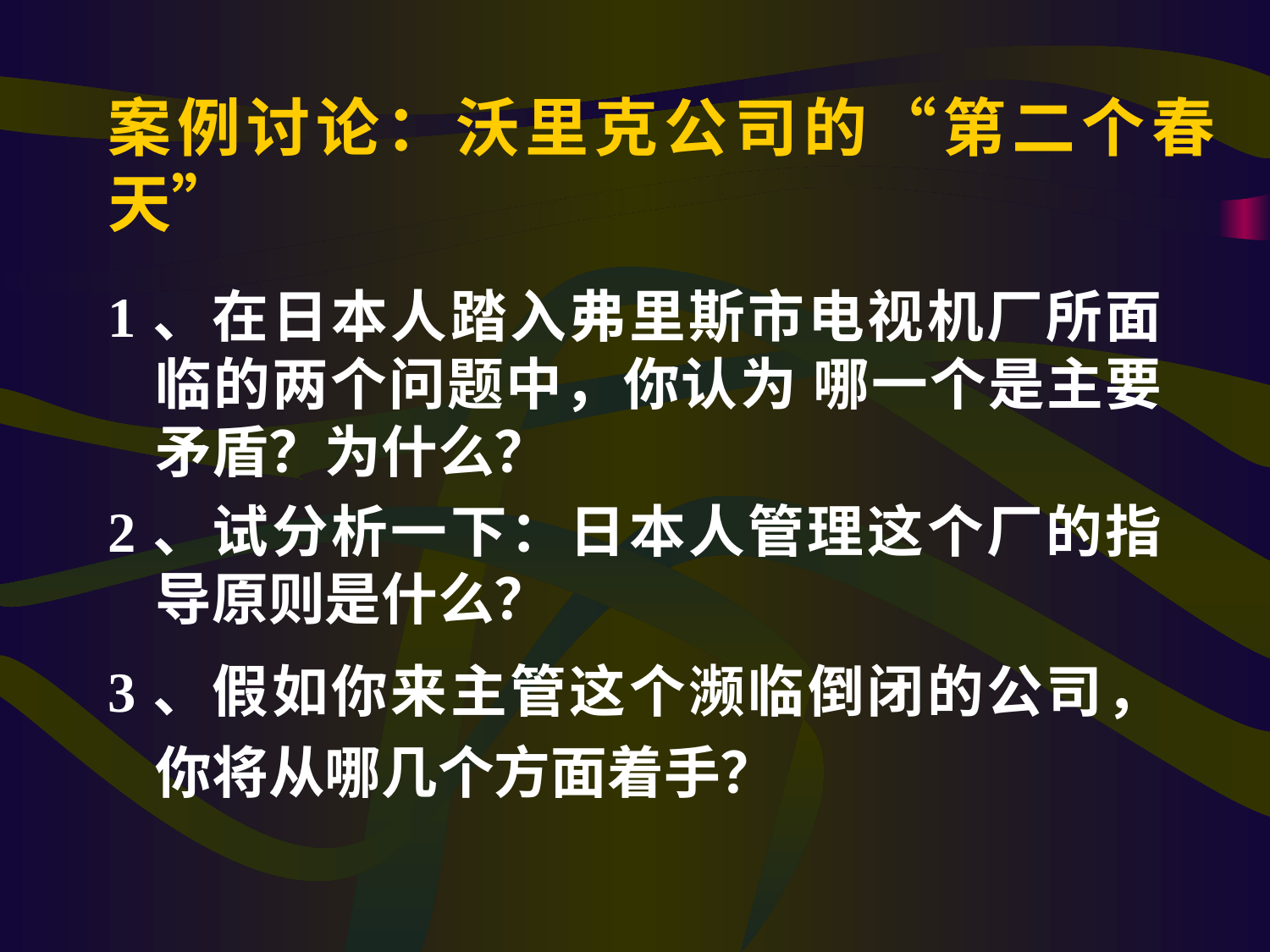

案例讨论：沃里克公司的“第二个春天”
1、在日本人踏入弗里斯市电视机厂所面临的两个问题中，你认为 哪一个是主要矛盾？为什么？
2、试分析一下：日本人管理这个厂的指导原则是什么？
3、假如你来主管这个濒临倒闭的公司，你将从哪几个方面着手？
#